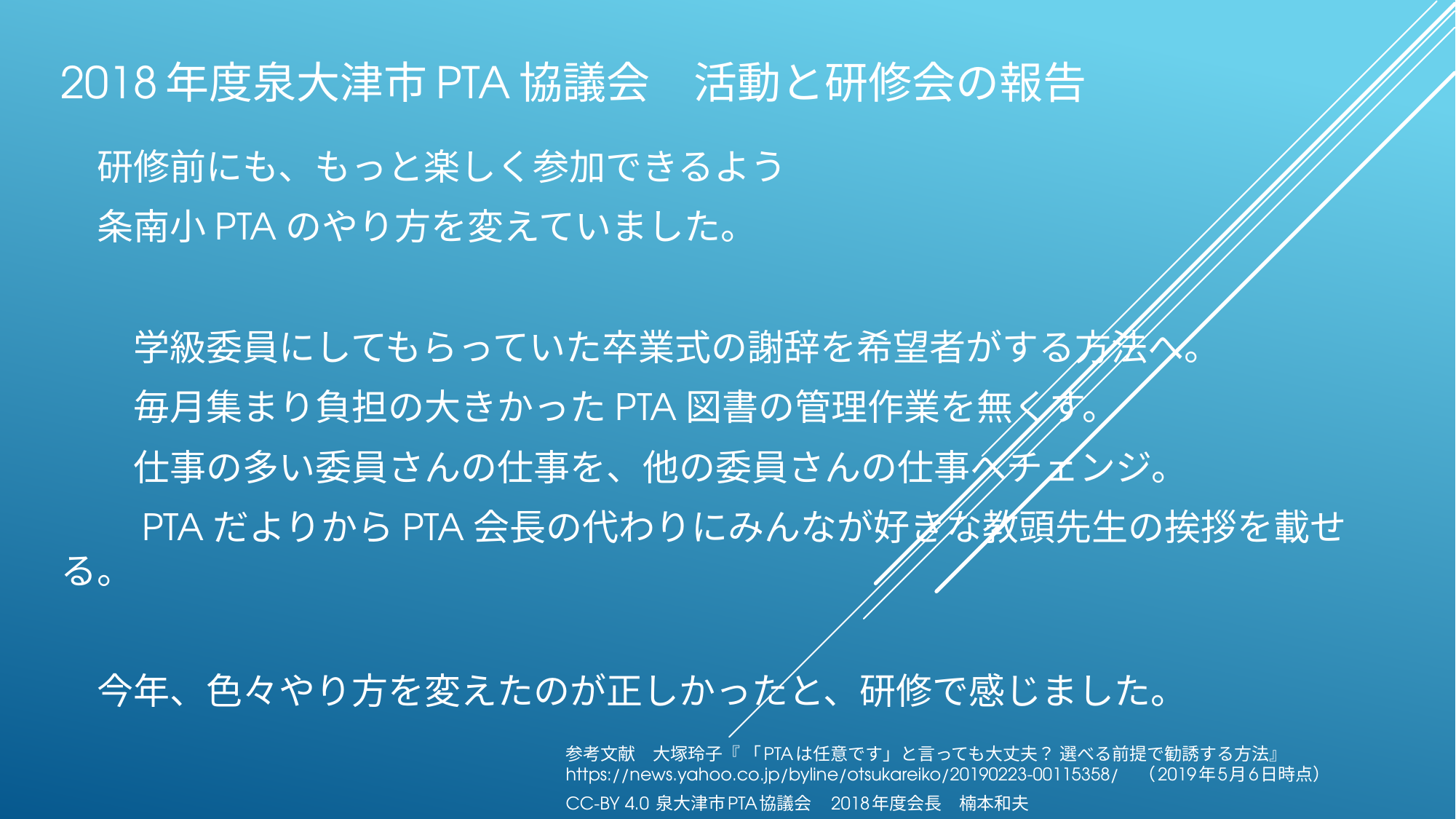

# 2018年度泉大津市PTA協議会　活動と研修会の報告
　研修前にも、もっと楽しく参加できるよう
　条南小PTAのやり方を変えていました。

　　学級委員にしてもらっていた卒業式の謝辞を希望者がする方法へ。
　　毎月集まり負担の大きかったPTA図書の管理作業を無くす。
　　仕事の多い委員さんの仕事を、他の委員さんの仕事へチェンジ。
　　PTAだよりからPTA会長の代わりにみんなが好きな教頭先生の挨拶を載せる。

　今年、色々やり方を変えたのが正しかったと、研修で感じました。

参考文献　大塚玲子『 「PTAは任意です」と言っても大丈夫？ 選べる前提で勧誘する方法』　https://news.yahoo.co.jp/byline/otsukareiko/20190223-00115358/　（2019年5月6日時点）
CC-BY 4.0 泉大津市PTA協議会　2018年度会長　楠本和夫